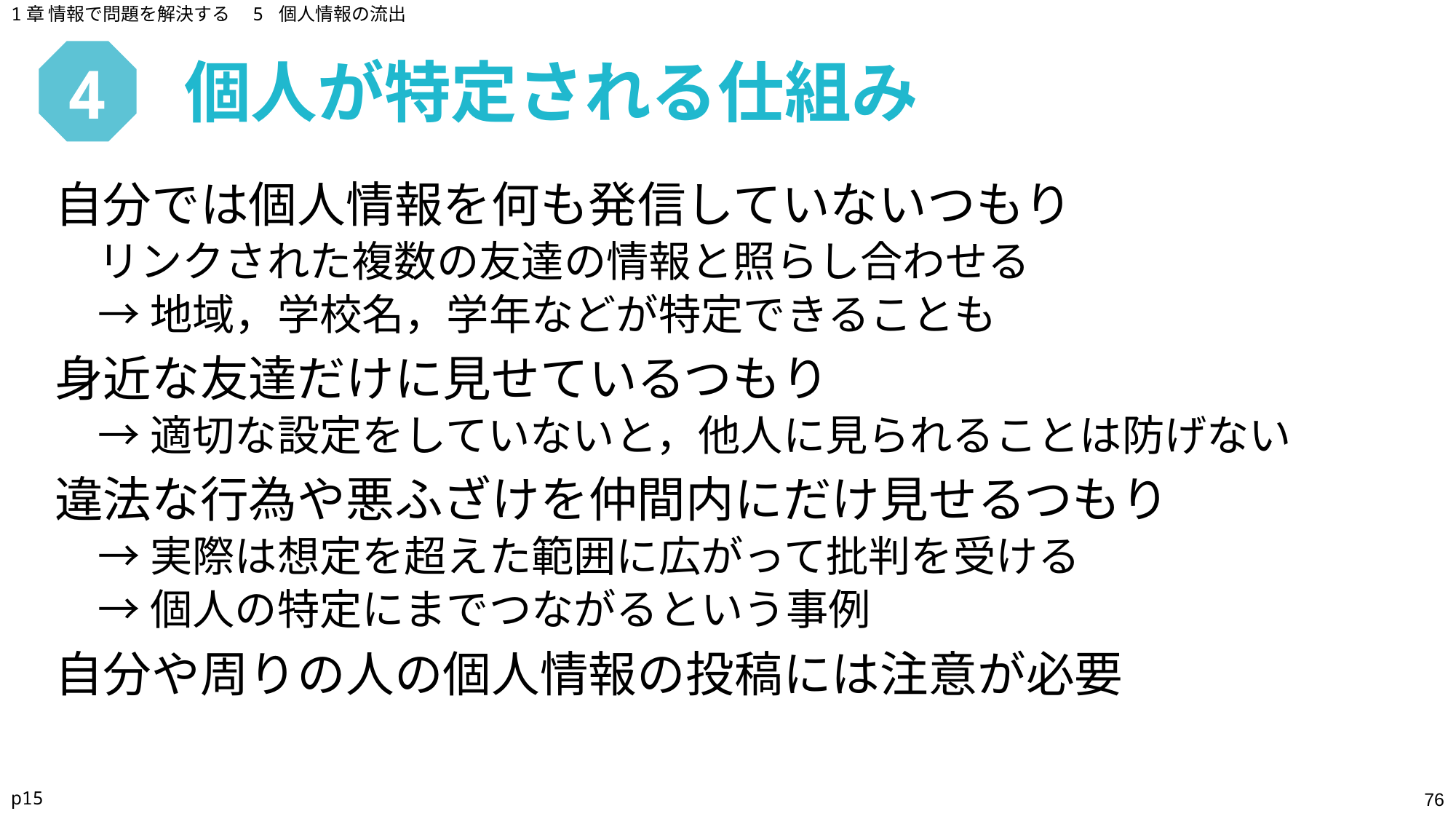

1章 情報で問題を解決する　5 個人情報の流出

個人が特定される仕組み
# 4
自分では個人情報を何も発信していないつもり
リンクされた複数の友達の情報と照らし合わせる
→地域，学校名，学年などが特定できることも
身近な友達だけに見せているつもり
→適切な設定をしていないと，他人に見られることは防げない
違法な行為や悪ふざけを仲間内にだけ見せるつもり
→実際は想定を超えた範囲に広がって批判を受ける
→個人の特定にまでつながるという事例
自分や周りの人の個人情報の投稿には注意が必要
p15
76